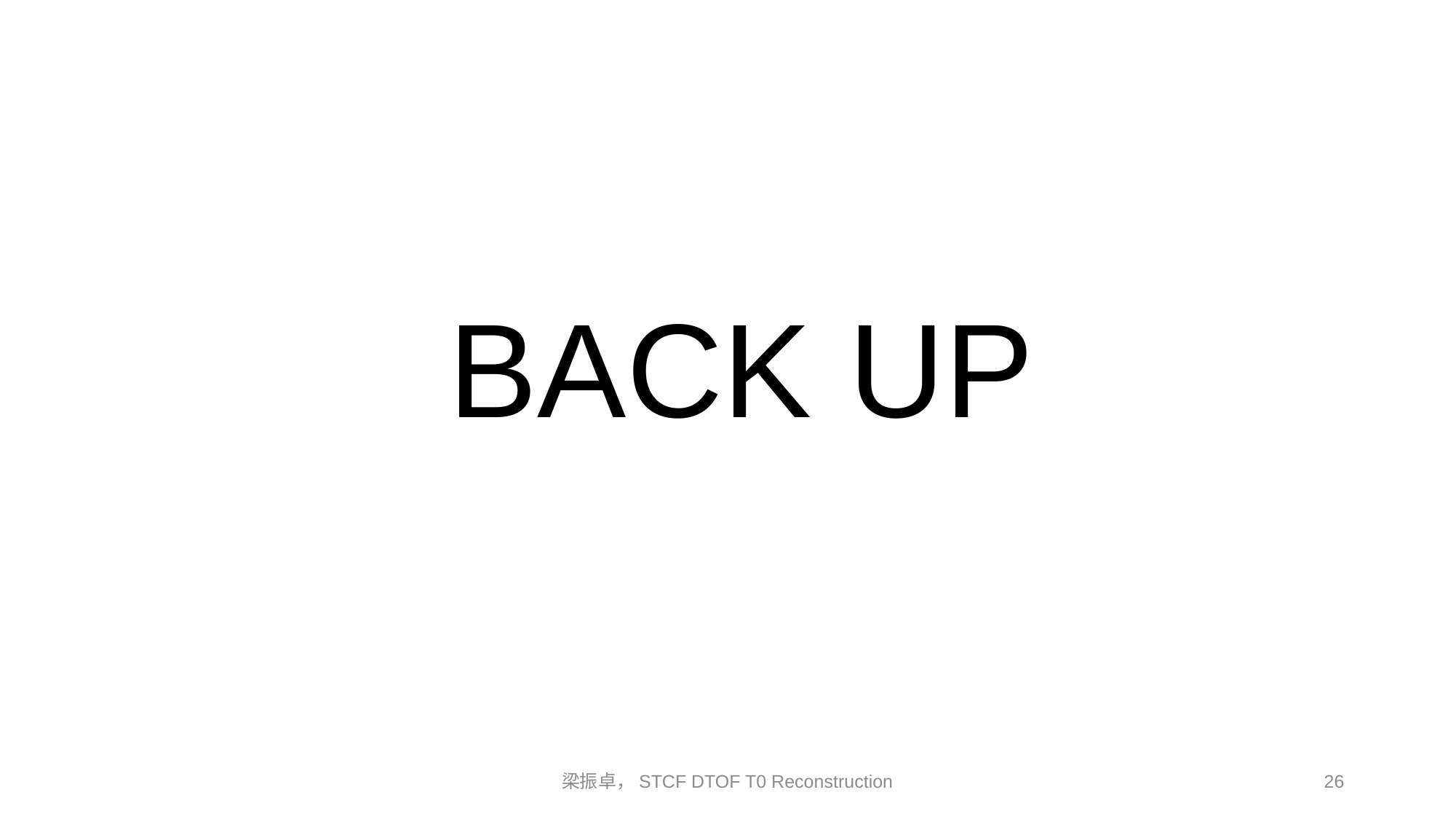

BACK UP
梁振卓，STCF DTOF T0 Reconstruction
26